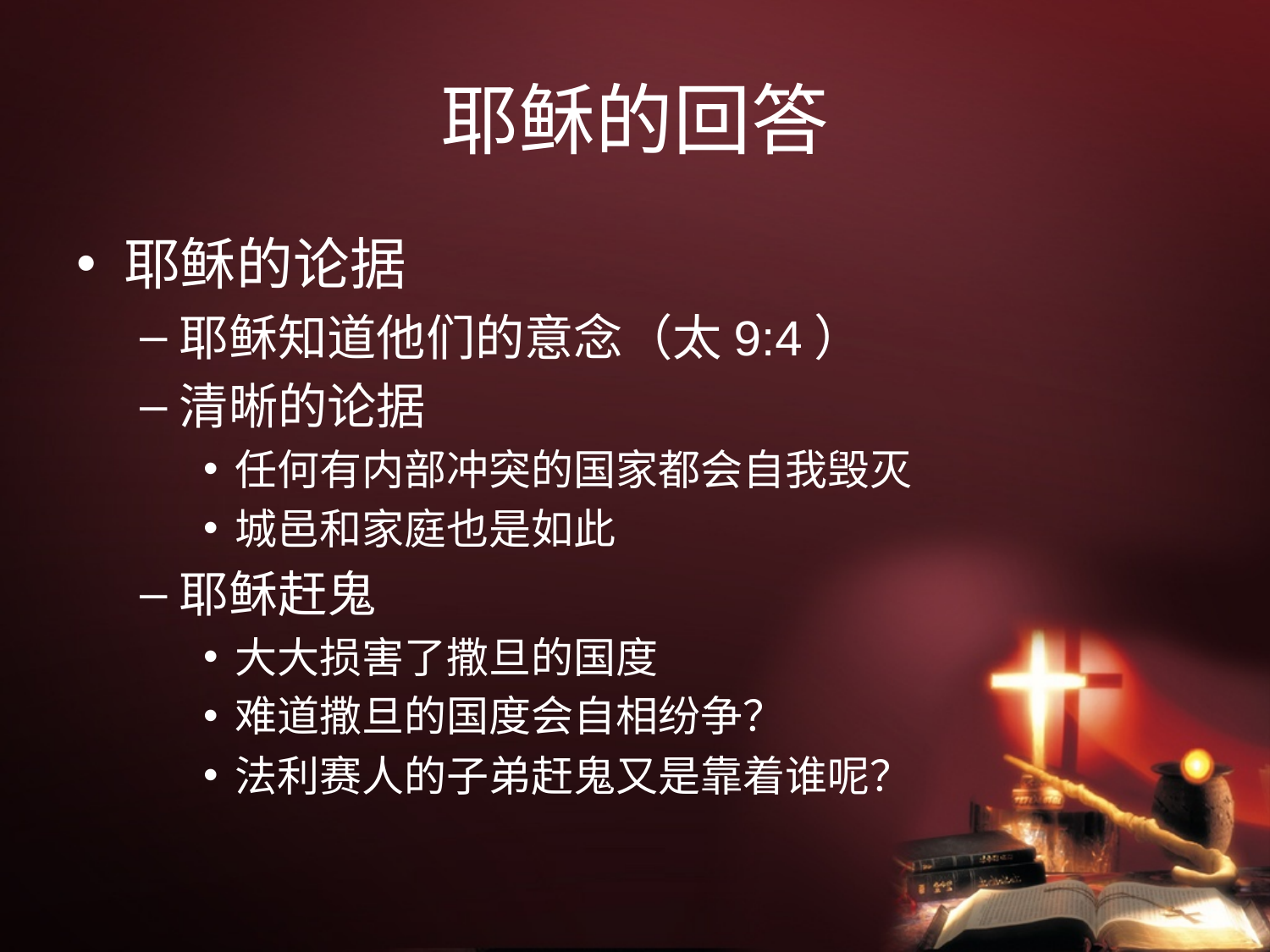

# 耶稣的回答
耶稣的论据
耶稣知道他们的意念（太9:4）
清晰的论据
任何有内部冲突的国家都会自我毁灭
城邑和家庭也是如此
耶稣赶鬼
大大损害了撒旦的国度
难道撒旦的国度会自相纷争？
法利赛人的子弟赶鬼又是靠着谁呢？